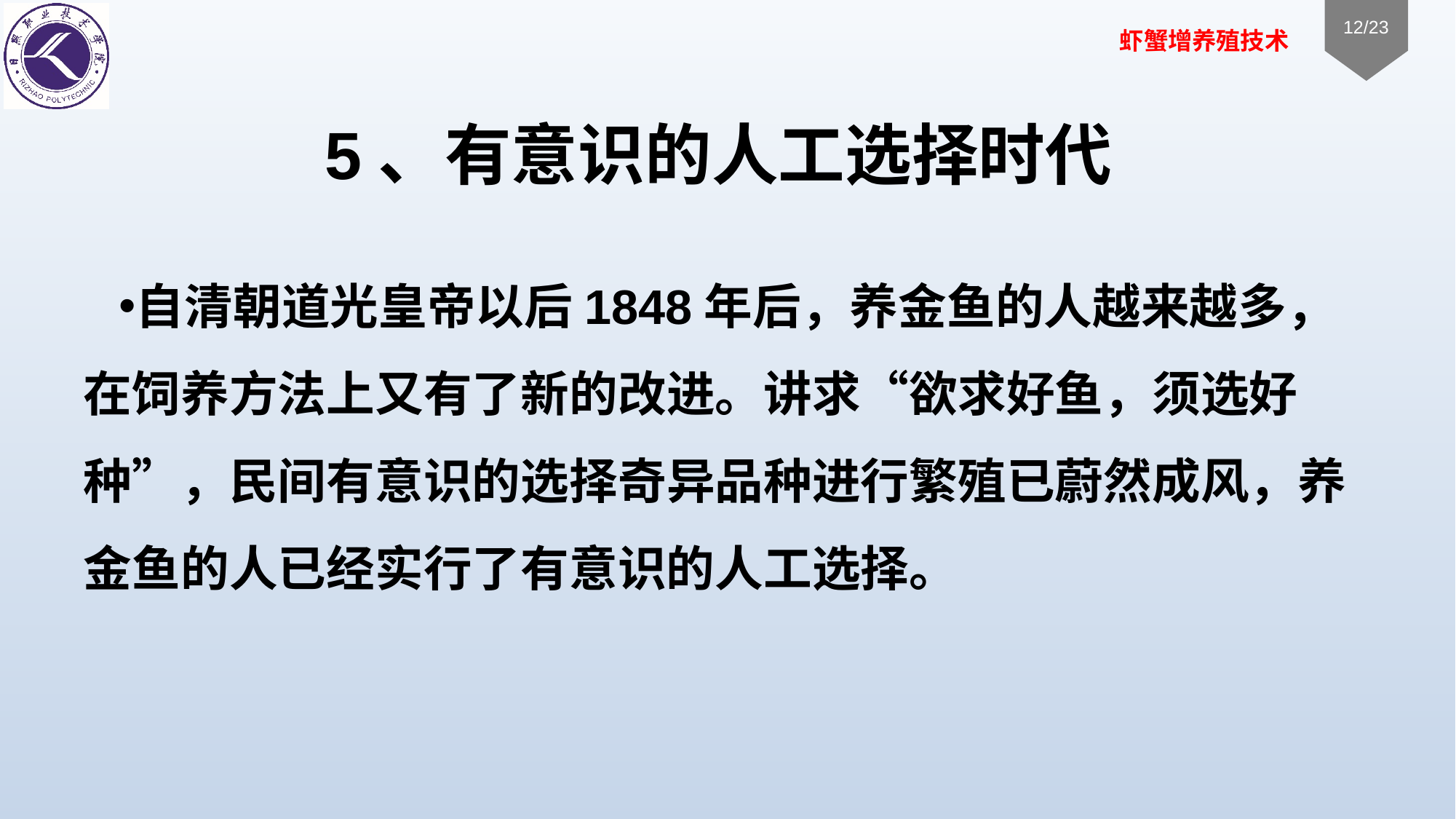

# 5、有意识的人工选择时代
自清朝道光皇帝以后1848年后，养金鱼的人越来越多，在饲养方法上又有了新的改进。讲求“欲求好鱼，须选好种”，民间有意识的选择奇异品种进行繁殖已蔚然成风，养金鱼的人已经实行了有意识的人工选择。